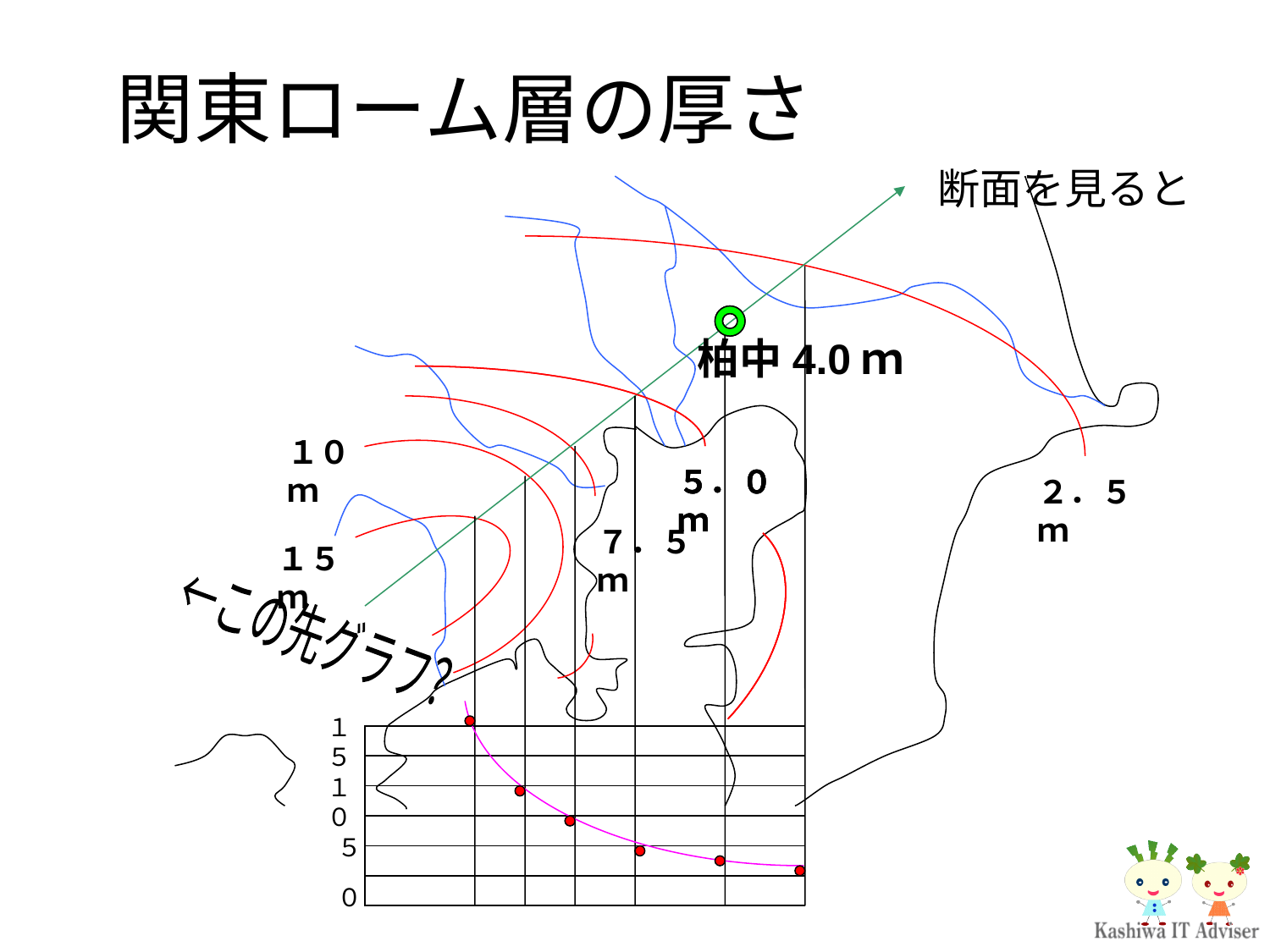

関東ローム層の厚さ
断面を見ると

２．５ｍ

柏中4.0ｍ

５．０ｍ

７．５ｍ

１０ｍ

５．０ｍ
５．０ｍ

１５ｍ

←この先グラフ？

１５
１０
５
０